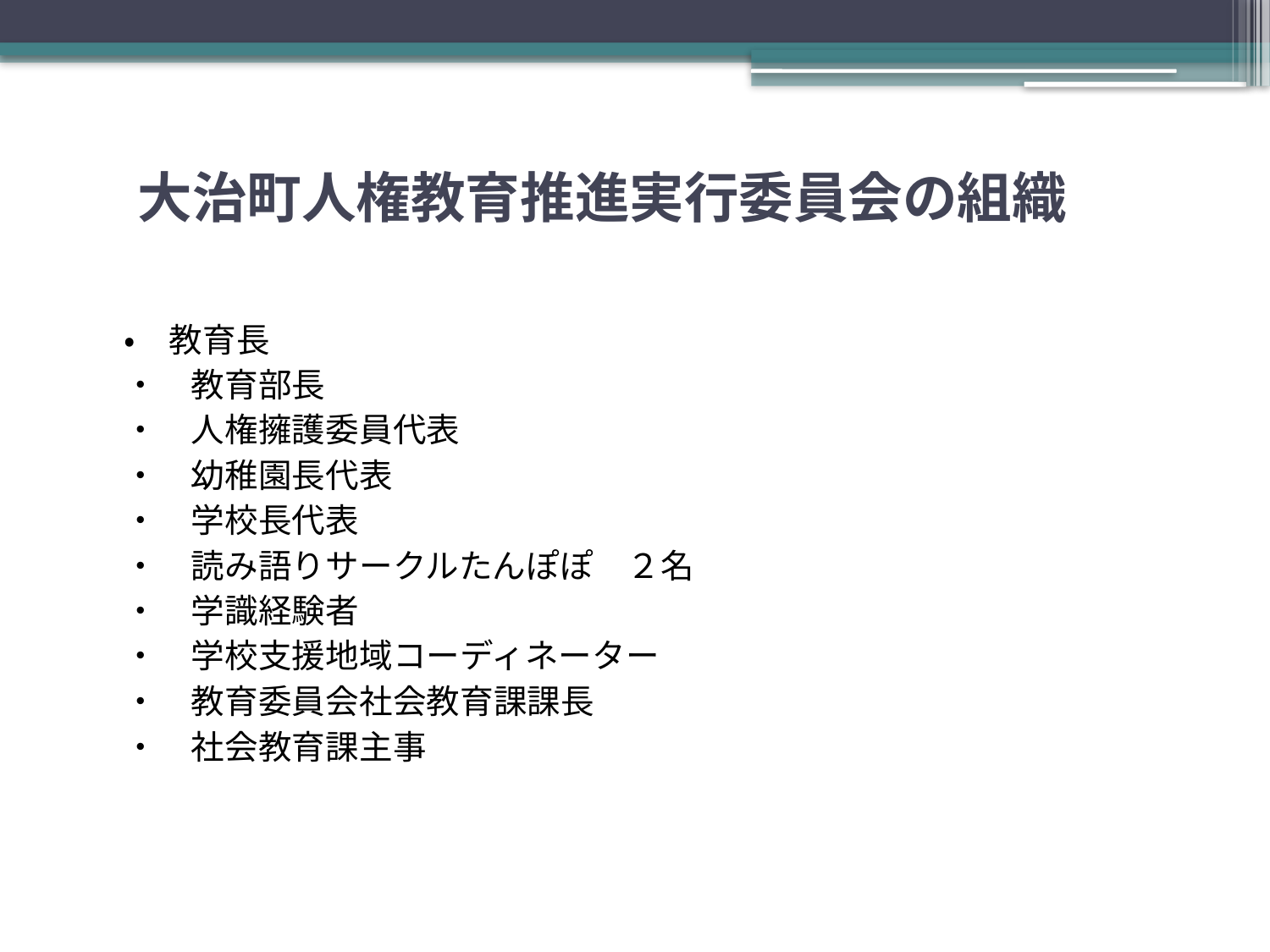

# 大治町人権教育推進実行委員会の組織
　・　教育長
　・　教育部長
　・　人権擁護委員代表
　・　幼稚園長代表
　・　学校長代表
　・　読み語りサークルたんぽぽ　２名
　・　学識経験者
　・　学校支援地域コーディネーター
　・　教育委員会社会教育課課長
　・　社会教育課主事